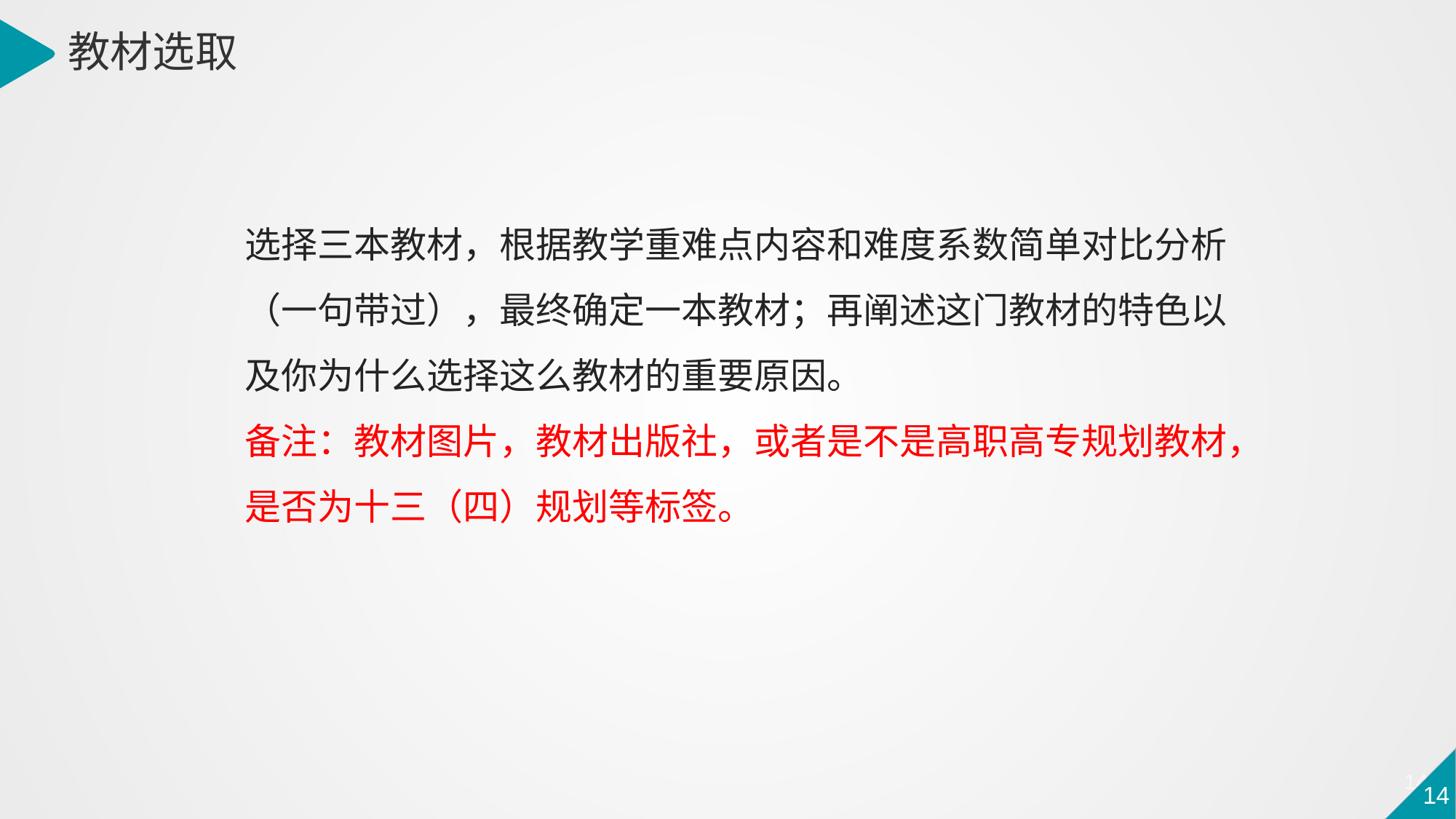

教材选取
选择三本教材，根据教学重难点内容和难度系数简单对比分析
（一句带过），最终确定一本教材；再阐述这门教材的特色以及你为什么选择这么教材的重要原因。
备注：教材图片，教材出版社，或者是不是高职高专规划教材，是否为十三（四）规划等标签。